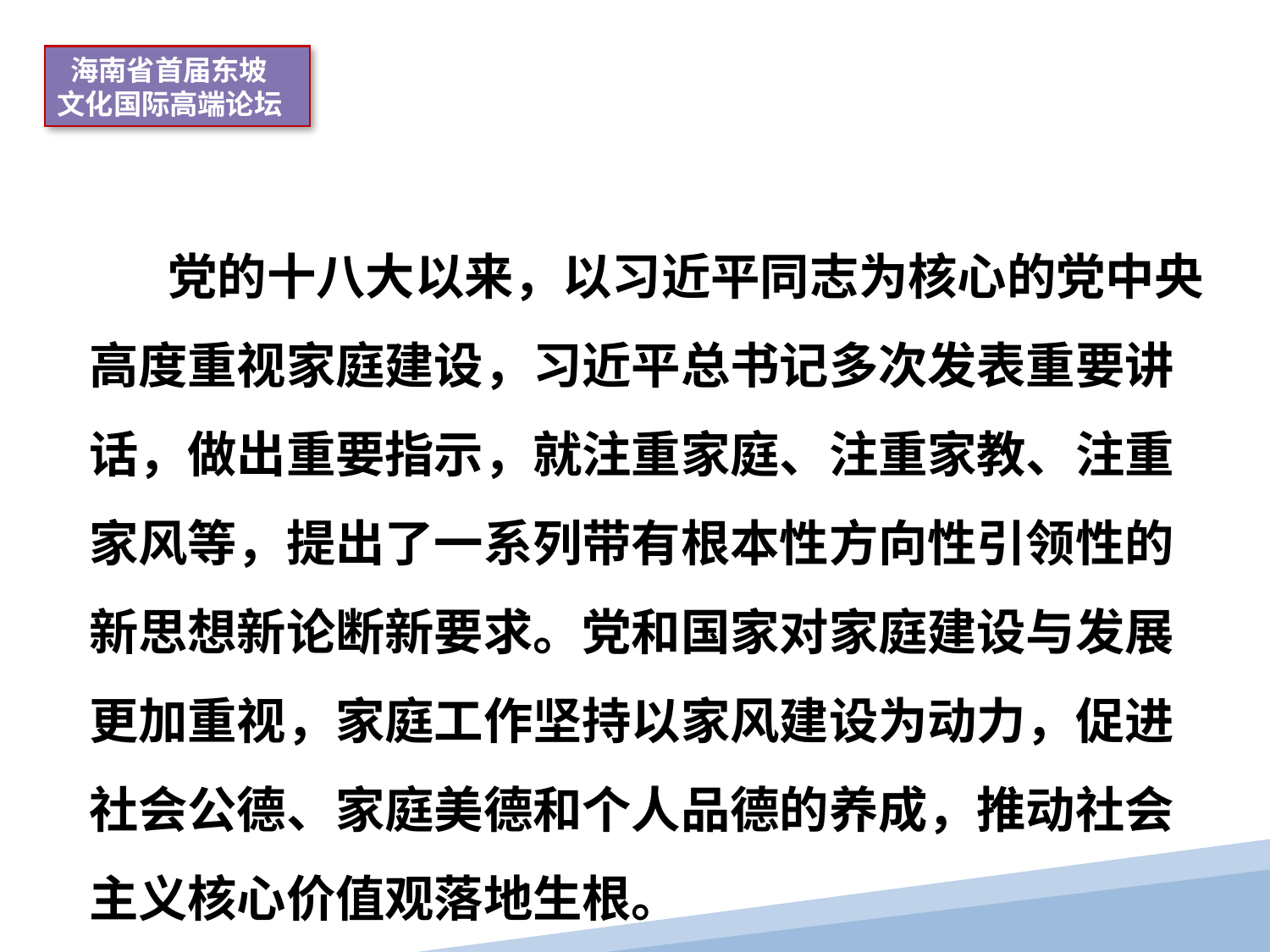

海南省首届东坡
文化国际高端论坛
      党的十八大以来，以习近平同志为核心的党中央高度重视家庭建设，习近平总书记多次发表重要讲话，做出重要指示，就注重家庭、注重家教、注重家风等，提出了一系列带有根本性方向性引领性的新思想新论断新要求。党和国家对家庭建设与发展更加重视，家庭工作坚持以家风建设为动力，促进社会公德、家庭美德和个人品德的养成，推动社会主义核心价值观落地生根。